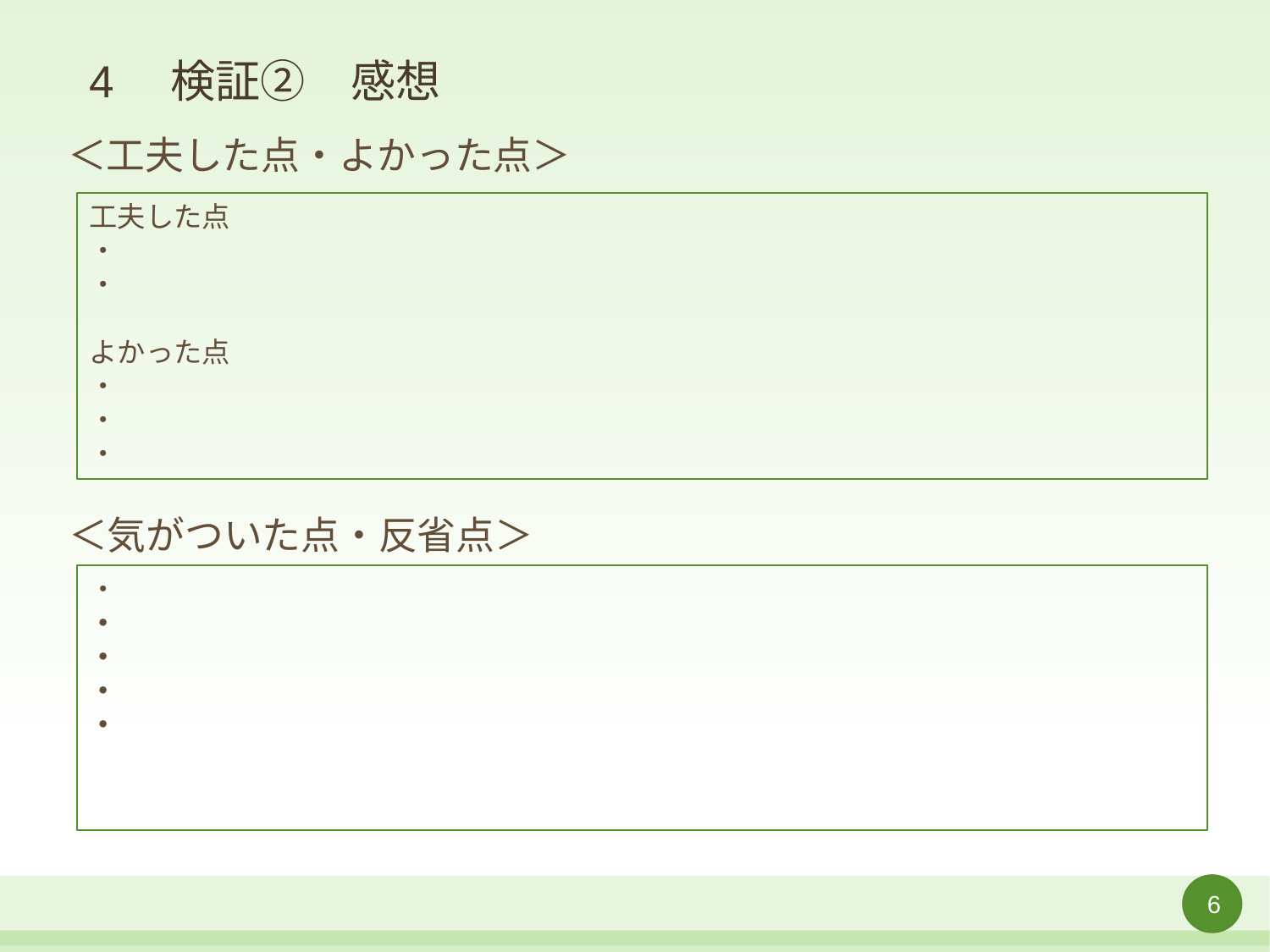

# 4　検証②　感想
＜工夫した点・よかった点＞
工夫した点
・
・

よかった点
・
・
・

＜気がついた点・反省点＞
・
・
・
・
・

6